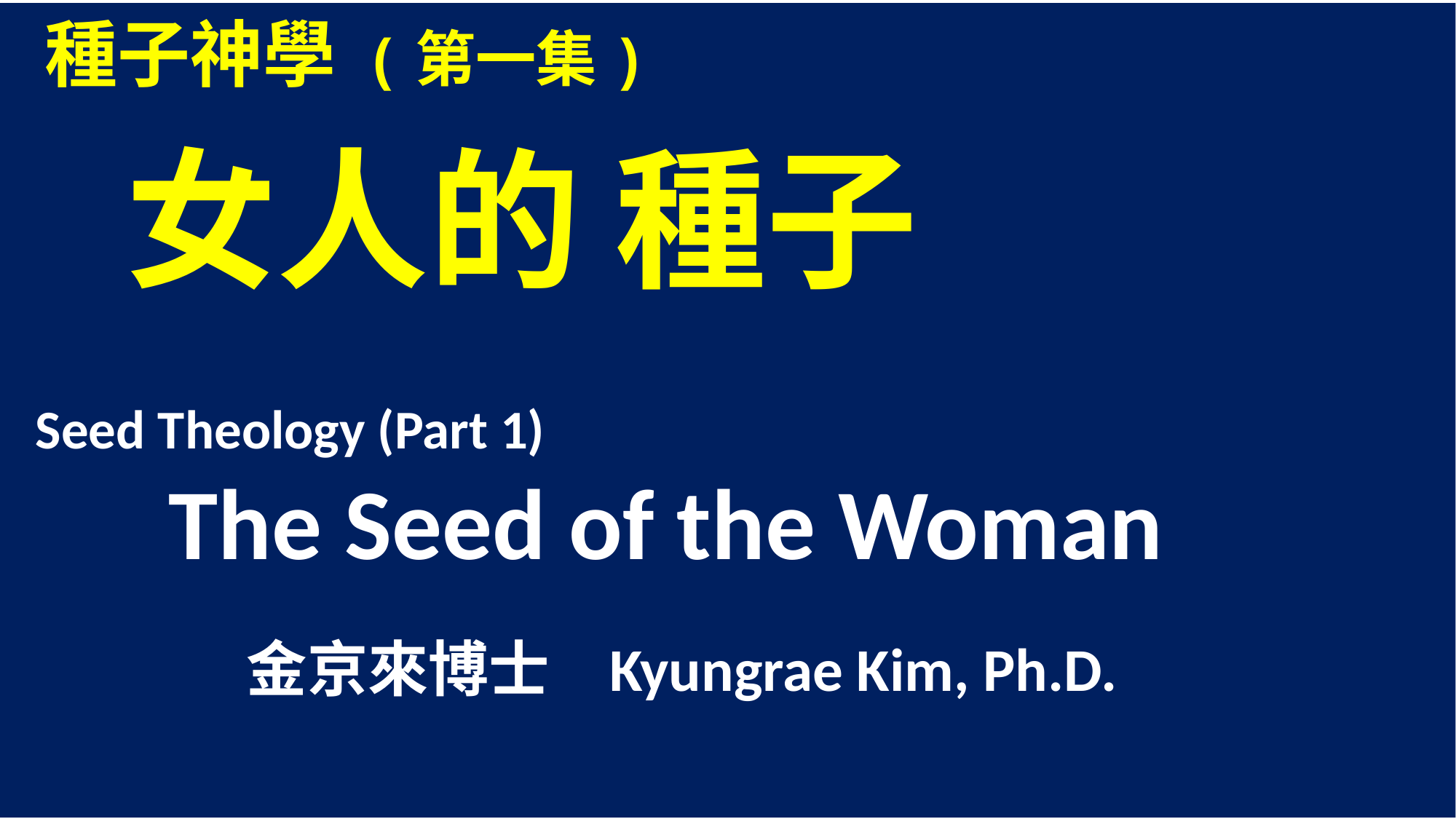

種子神學 (第一集)

                    女人的 種子

  Seed Theology (Part 1)
       The Seed of the Woman

                金京來博士   Kyungrae Kim, Ph.D.